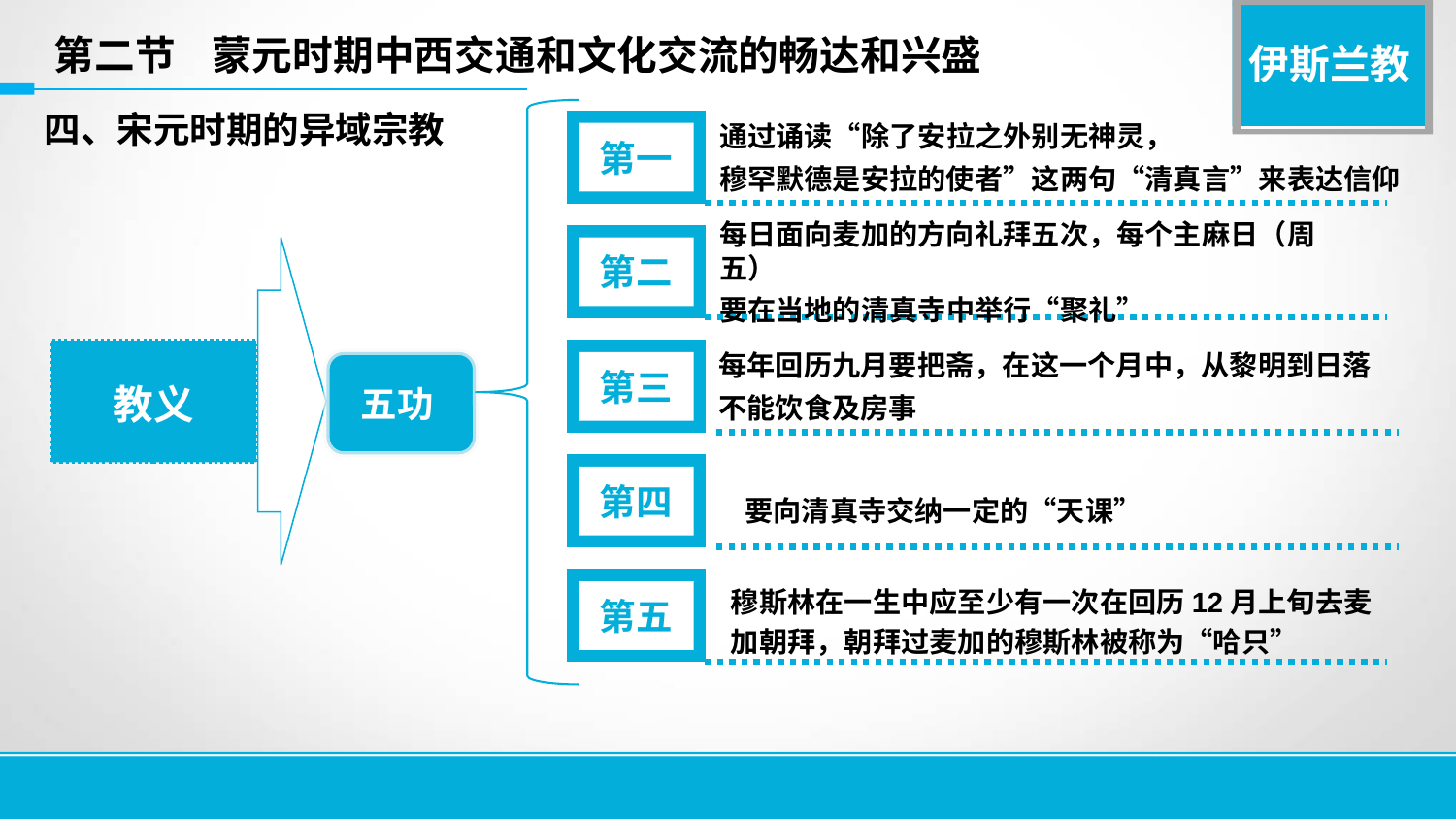

伊斯兰教

第二节    蒙元时期中西交通和文化交流的畅达和兴盛

四、宋元时期的异域宗教

通过诵读“除了安拉之外别无神灵，
穆罕默德是安拉的使者”这两句“清真言”来表达信仰
第一

每日面向麦加的方向礼拜五次，每个主麻日（周五）
要在当地的清真寺中举行“聚礼”

第二
教义

每年回历九月要把斋，在这一个月中，从黎明到日落
不能饮食及房事
五功
第三

第四
要向清真寺交纳一定的“天课”

穆斯林在一生中应至少有一次在回历12月上旬去麦加朝拜，朝拜过麦加的穆斯林被称为“哈只”
第五
11